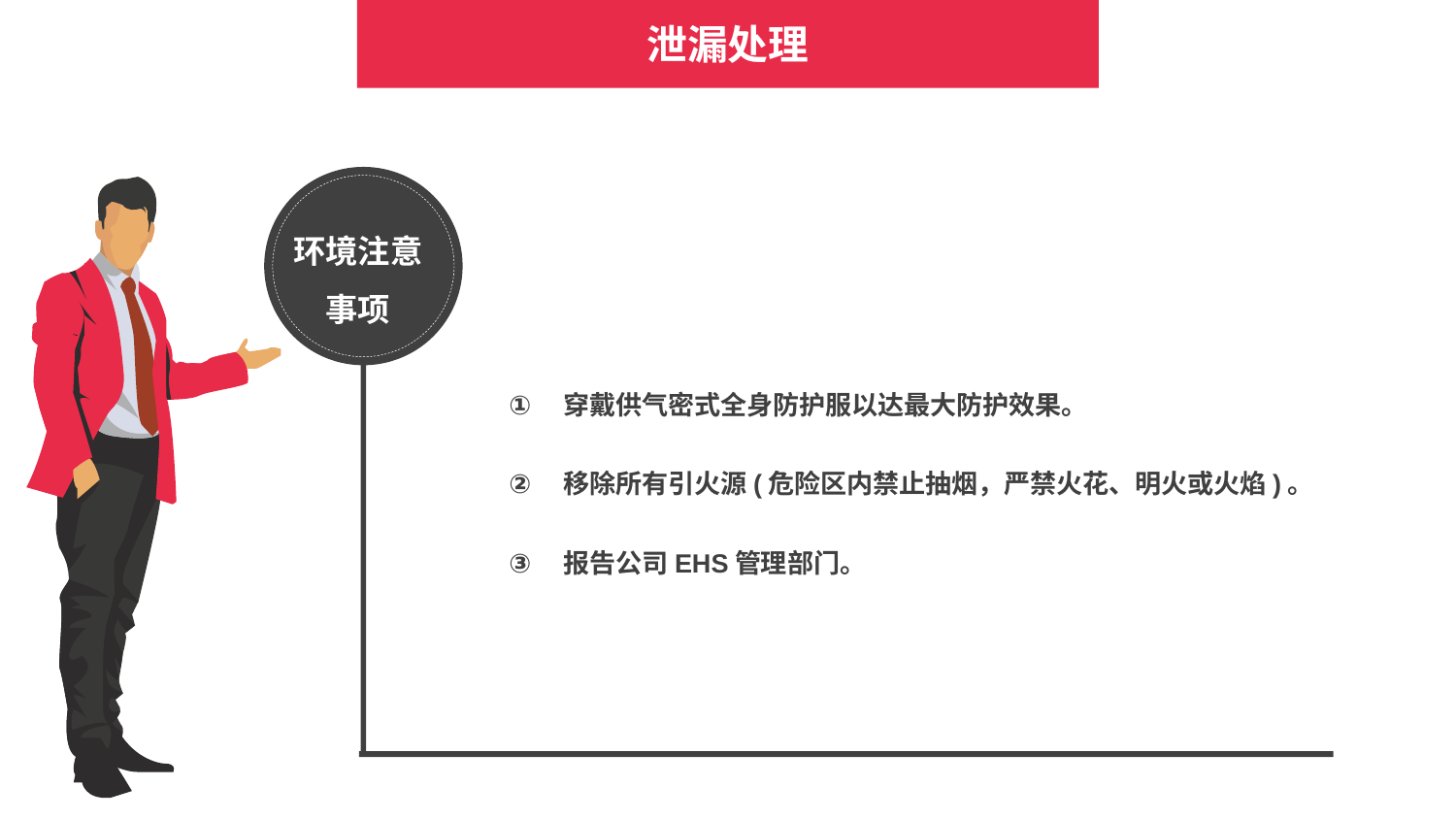

泄漏处理

环境注意事项

穿戴供气密式全身防护服以达最大防护效果。
移除所有引火源(危险区内禁止抽烟，严禁火花、明火或火焰)。
报告公司EHS管理部门。